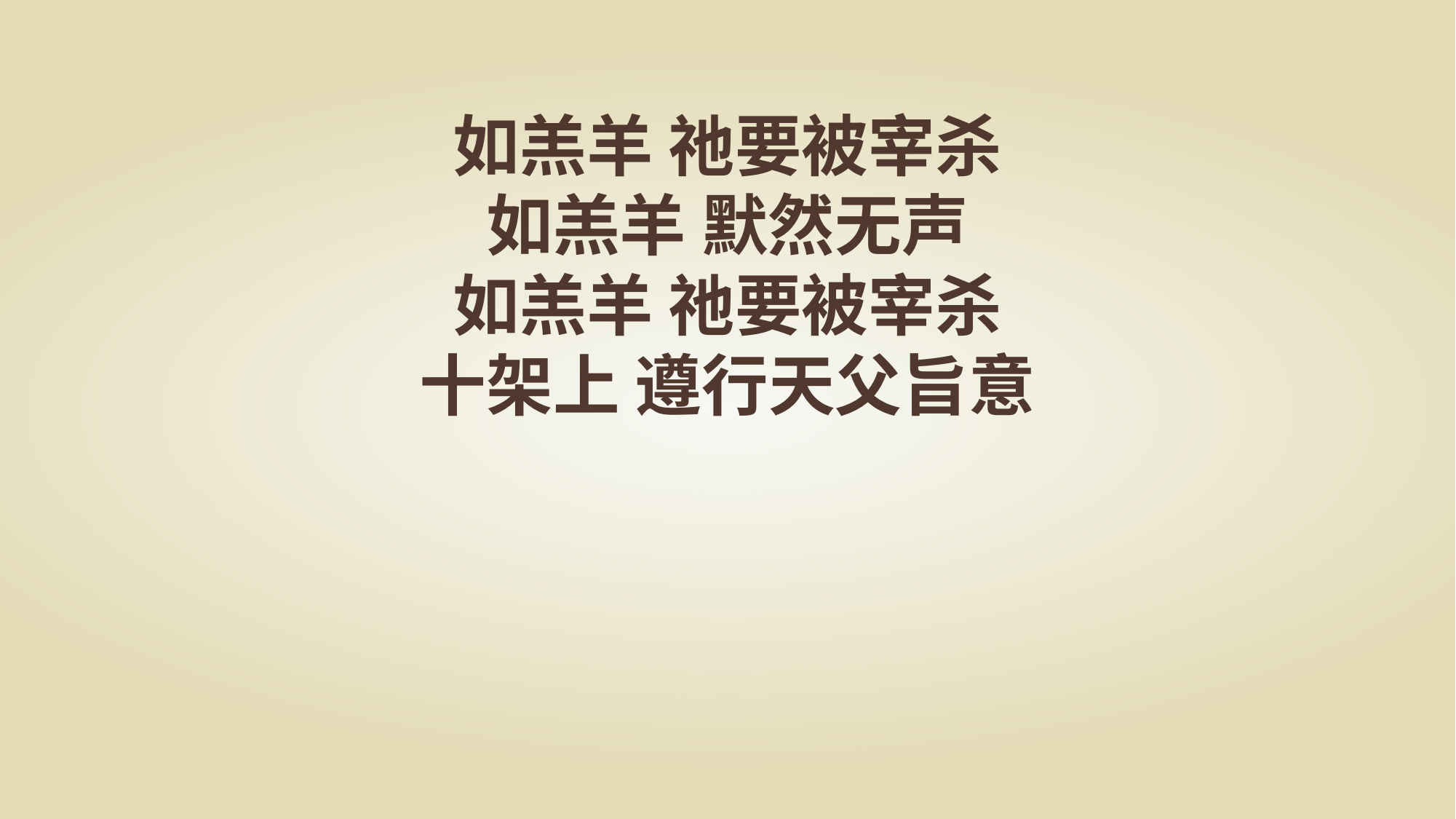

如羔羊 祂要被宰杀
如羔羊 默然无声
如羔羊 祂要被宰杀
十架上 遵行天父旨意